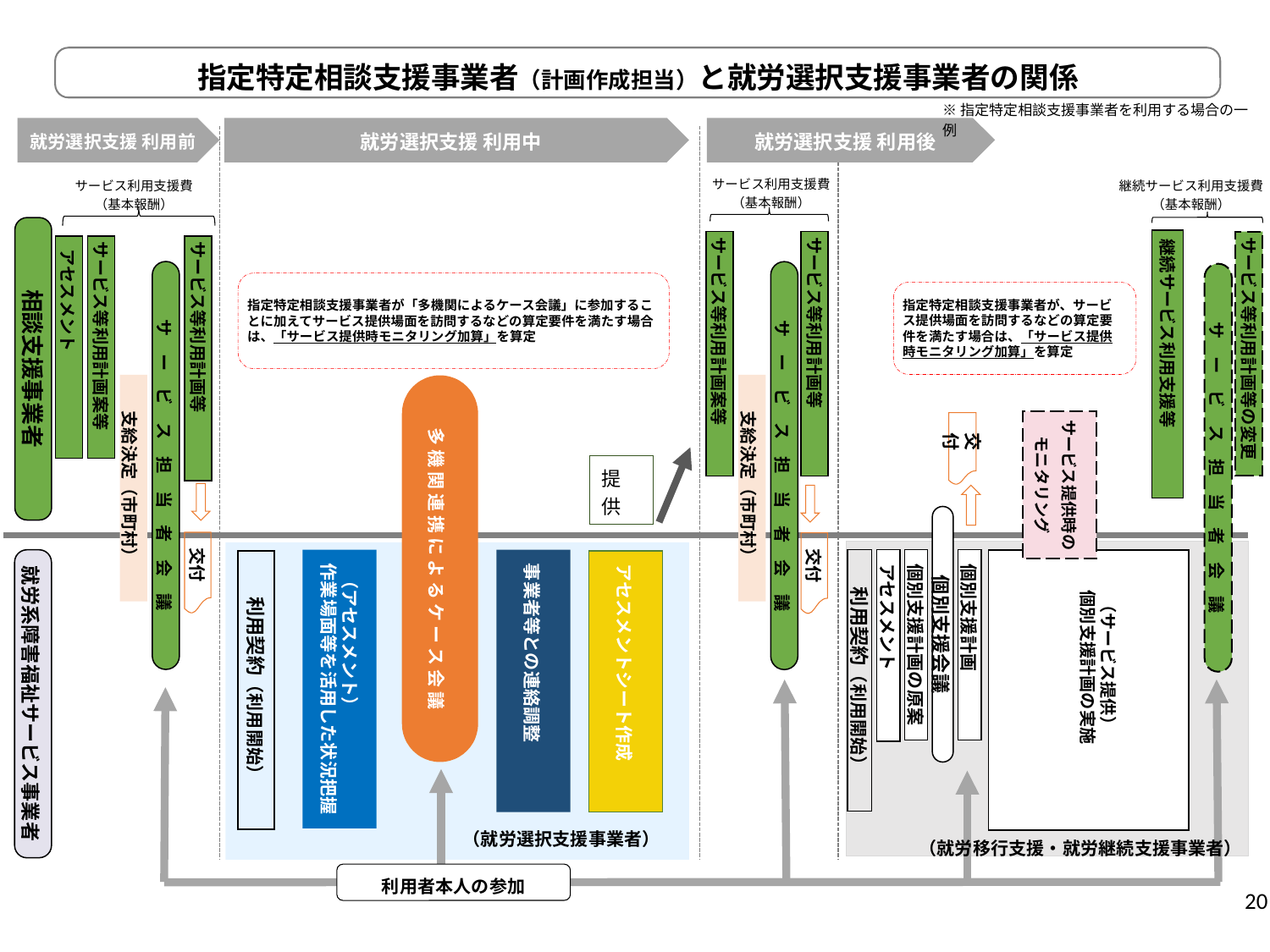

指定特定相談支援事業者（計画作成担当）と就労選択支援事業者の関係
※指定特定相談支援事業者を利用する場合の一例
就労選択支援 利用前
就労選択支援 利用中
就労選択支援 利用後

サービス利用支援費
（基本報酬）
サービス利用支援費
（基本報酬）
継続サービス利用支援費
（基本報酬）
相談支援事業者
継続サービス利用支援等
サービス等利用計画案等
サービス等利用計画等
サービス等利用計画等の変更
サービス等利用計画案等
サービス等利用計画等
 アセスメント

サ　ー　ビ　ス　担　当　者　会　議
サ　ー　ビ　ス　担　当　者　会　議
サ　ー　ビ　ス　担　当　者　会　議
指定特定相談支援事業者が「多機関によるケース会議」に参加することに加えてサービス提供場面を訪問するなどの算定要件を満たす場合は、「サービス提供時モニタリング加算」を算定
指定特定相談支援事業者が、サービス提供場面を訪問するなどの算定要件を満たす場合は、「サービス提供時モニタリング加算」を算定

支給決定（市町村）
支給決定（市町村）
多 機 関 連 携 に よ る ケ ー ス 会 議
サービス提供時の
モニタリング
交付

提供

個別支援会議
交付
交付

 （アセスメント）
作業場面等を活用した状況把握
事業者等との連絡調整
利用契約（利用開始）
就労系障害福祉サービス事業者
 アセスメント
 個別支援計画の原案
 個別支援計画
　　 （サービス提供）
　　個別支援計画の実施

アセスメントシート作成
利用契約（利用開始）

（就労選択支援事業者）
（就労移行支援・就労継続支援事業者）
利用者本人の参加
20